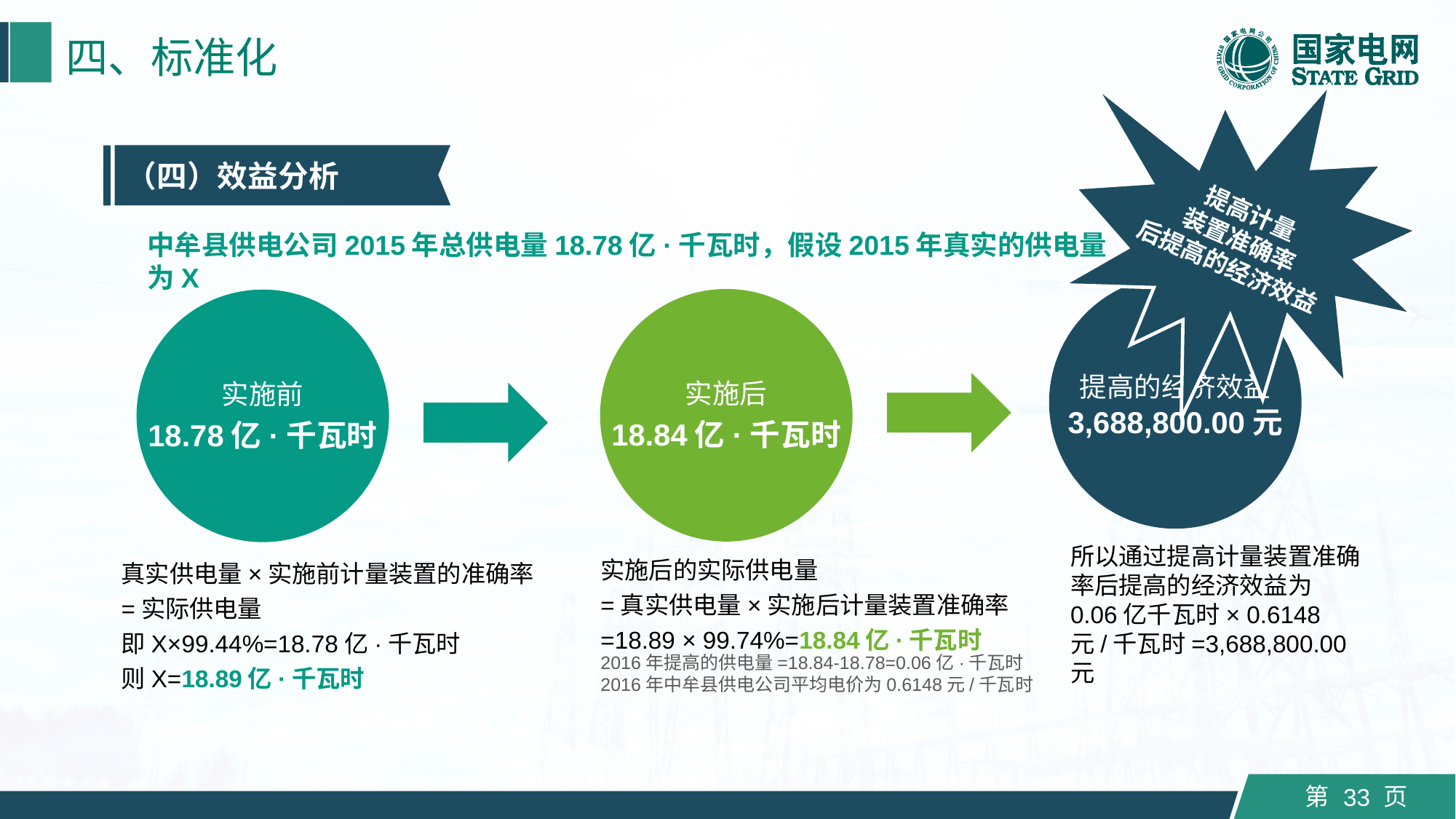

四、标准化

提高计量
装置准确率
后提高的经济效益

（四）效益分析

中牟县供电公司2015年总供电量18.78亿·千瓦时，假设2015年真实的供电量为X

提高的经济效益
3,688,800.00元

实施后
18.84亿·千瓦时

实施前
18.78亿·千瓦时

所以通过提高计量装置准确率后提高的经济效益为
0.06亿千瓦时× 0.6148元/千瓦时=3,688,800.00元
实施后的实际供电量
=真实供电量×实施后计量装置准确率
=18.89 × 99.74%=18.84亿·千瓦时
2016年提高的供电量=18.84-18.78=0.06亿·千瓦时
2016年中牟县供电公司平均电价为0.6148元/千瓦时
真实供电量×实施前计量装置的准确率
=实际供电量
即X×99.44%=18.78亿·千瓦时
则X=18.89亿·千瓦时